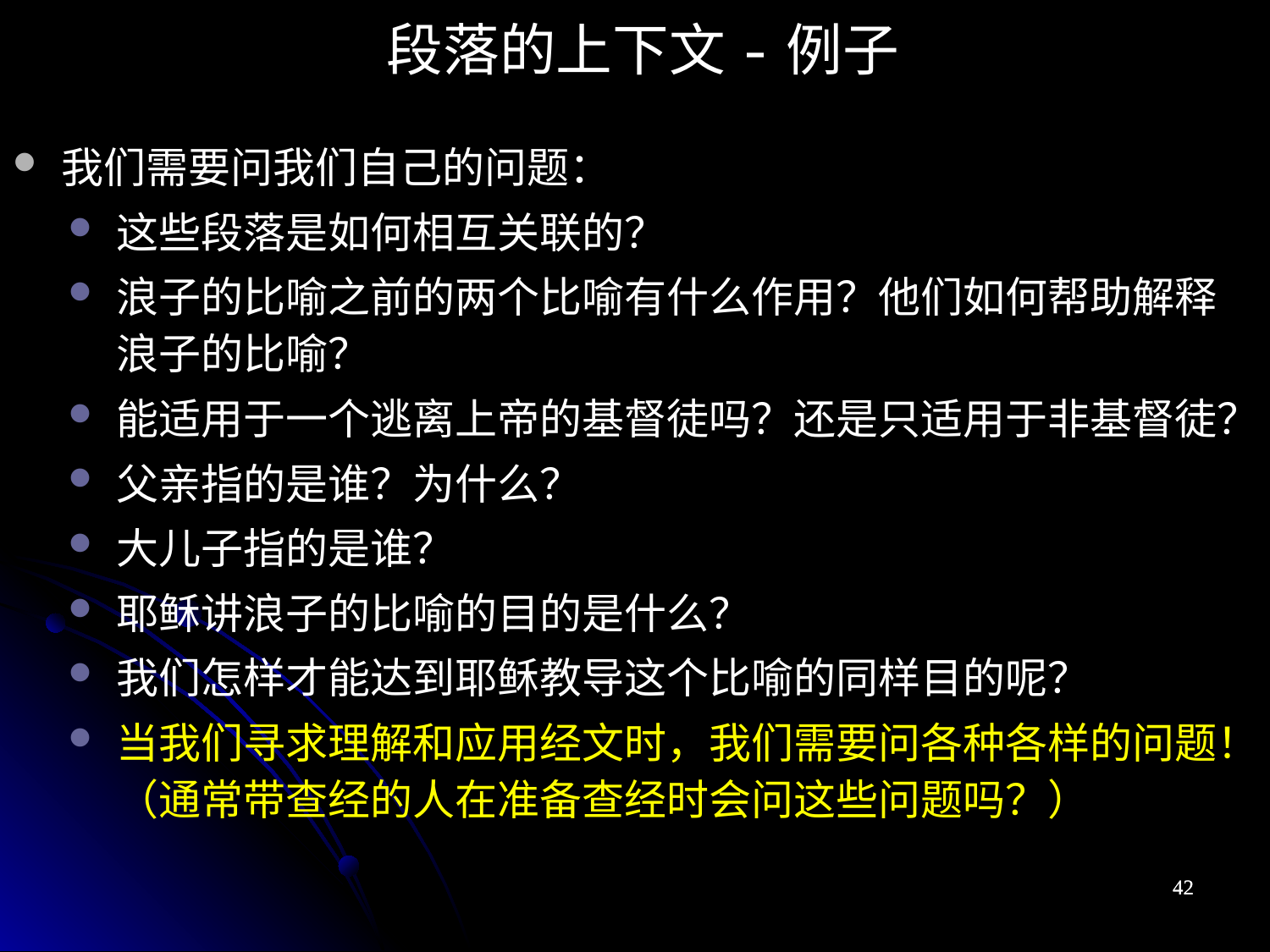

段落的上下文-例子

我们需要问我们自己的问题：
这些段落是如何相互关联的？
浪子的比喻之前的两个比喻有什么作用？他们如何帮助解释浪子的比喻？
能适用于一个逃离上帝的基督徒吗？还是只适用于非基督徒？
父亲指的是谁？为什么？
大儿子指的是谁？
耶稣讲浪子的比喻的目的是什么？
我们怎样才能达到耶稣教导这个比喻的同样目的呢？
当我们寻求理解和应用经文时，我们需要问各种各样的问题！（通常带查经的人在准备查经时会问这些问题吗？）

42
42